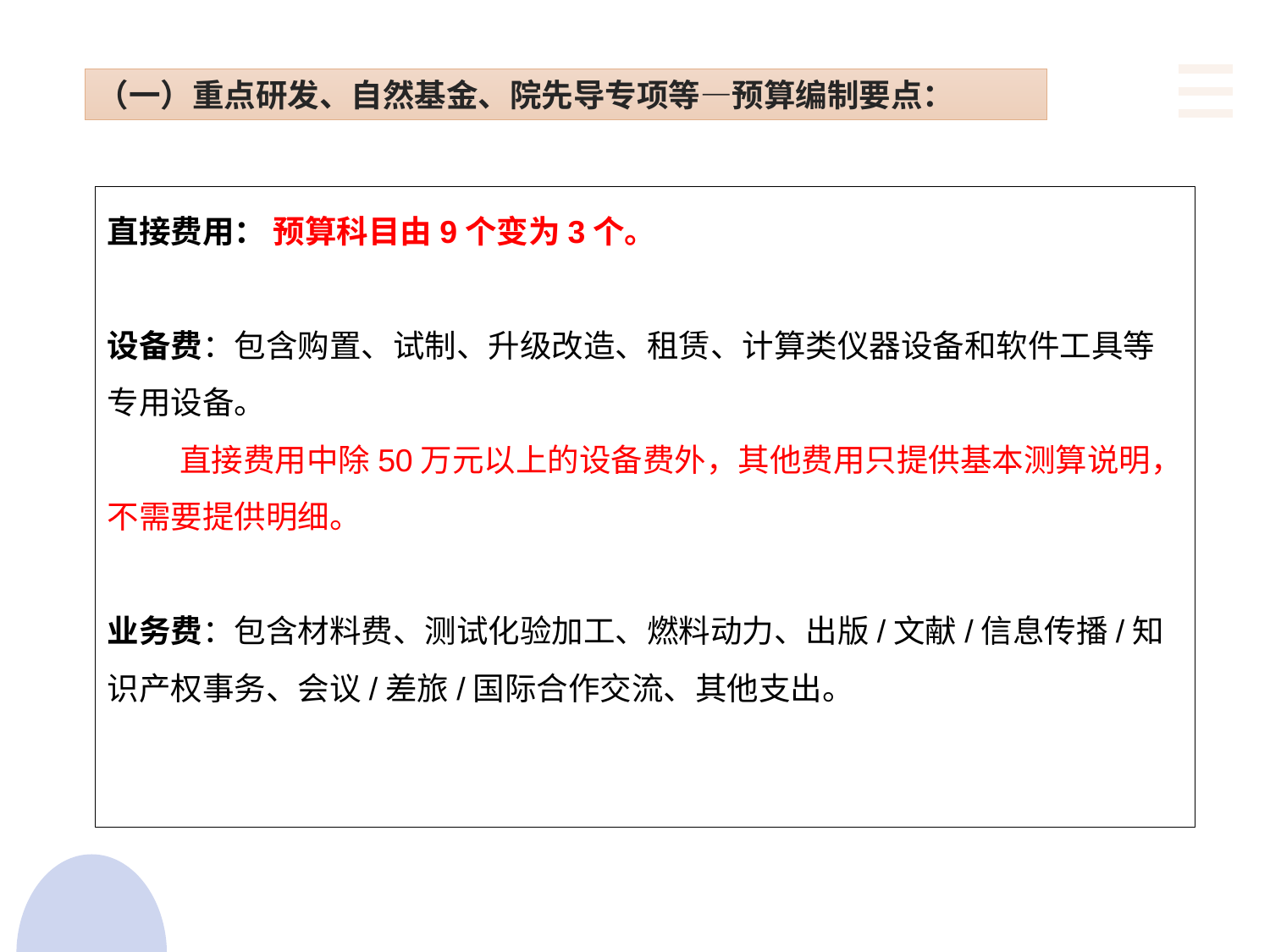

（一）重点研发、自然基金、院先导专项等—预算编制要点：
直接费用： 预算科目由9个变为3个。

设备费：包含购置、试制、升级改造、租赁、计算类仪器设备和软件工具等专用设备。
         直接费用中除50万元以上的设备费外，其他费用只提供基本测算说明，不需要提供明细。

业务费：包含材料费、测试化验加工、燃料动力、出版/文献/信息传播/知识产权事务、会议/差旅/国际合作交流、其他支出。